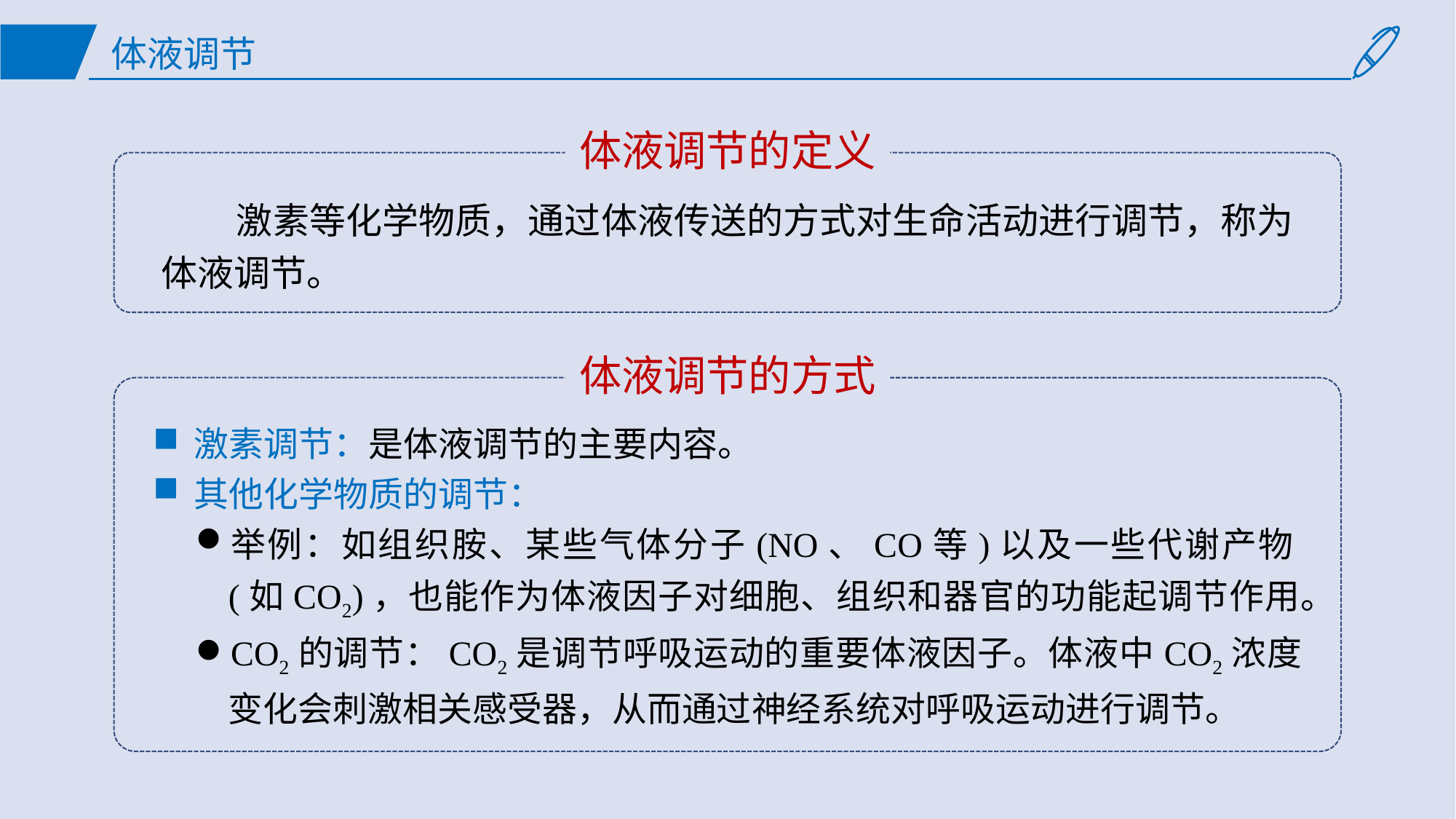

# 体液调节
体液调节的定义

        激素等化学物质，通过体液传送的方式对生命活动进行调节，称为体液调节。
体液调节的方式

激素调节：是体液调节的主要内容。
其他化学物质的调节：
举例：如组织胺、某些气体分子(NO、CO等)以及一些代谢产物(如CO2)，也能作为体液因子对细胞、组织和器官的功能起调节作用。
CO2的调节：CO2是调节呼吸运动的重要体液因子。体液中CO2浓度变化会刺激相关感受器，从而通过神经系统对呼吸运动进行调节。